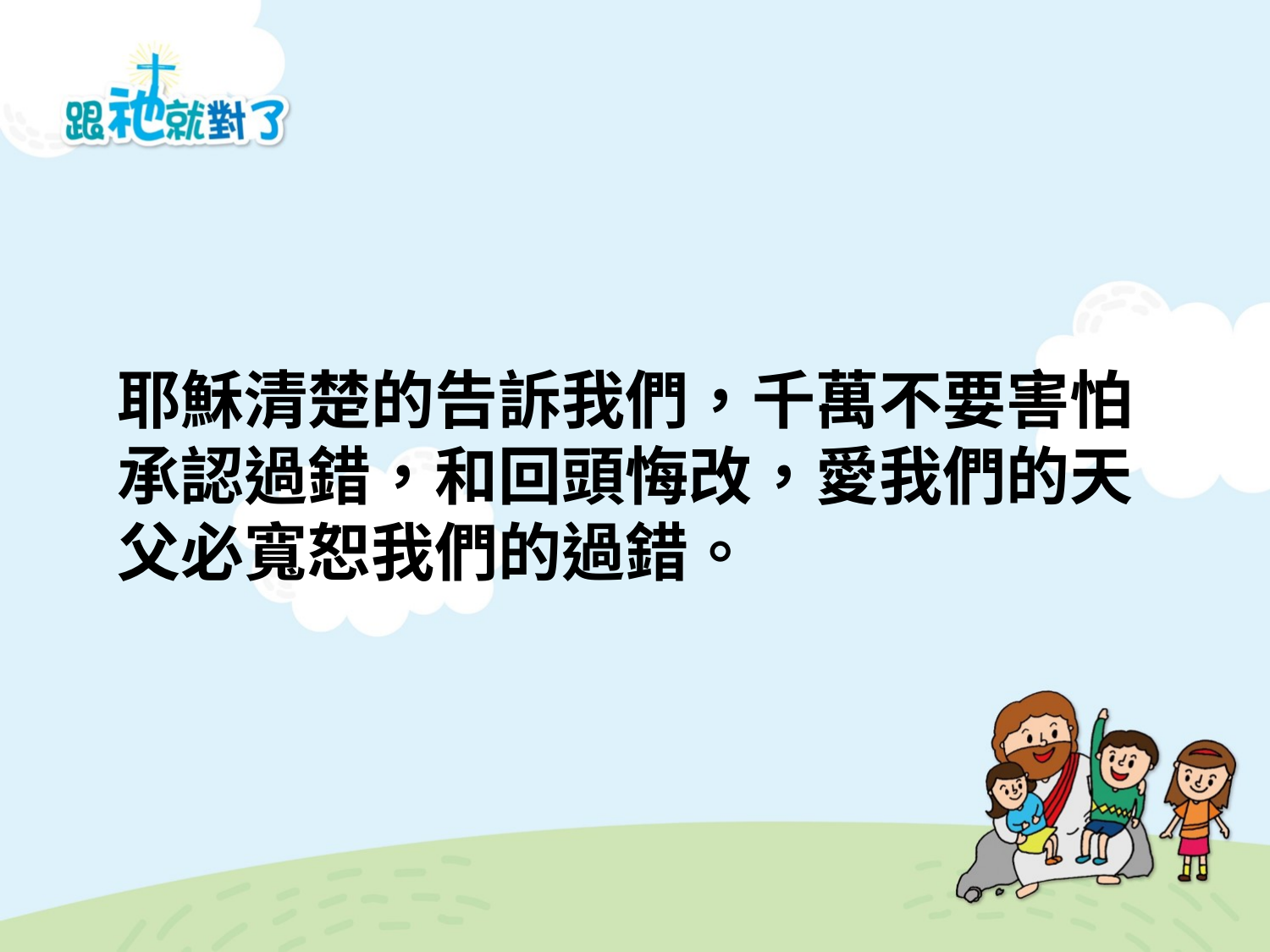

耶穌清楚的告訴我們，千萬不要害怕承認過錯，和回頭悔改，愛我們的天父必寬恕我們的過錯。